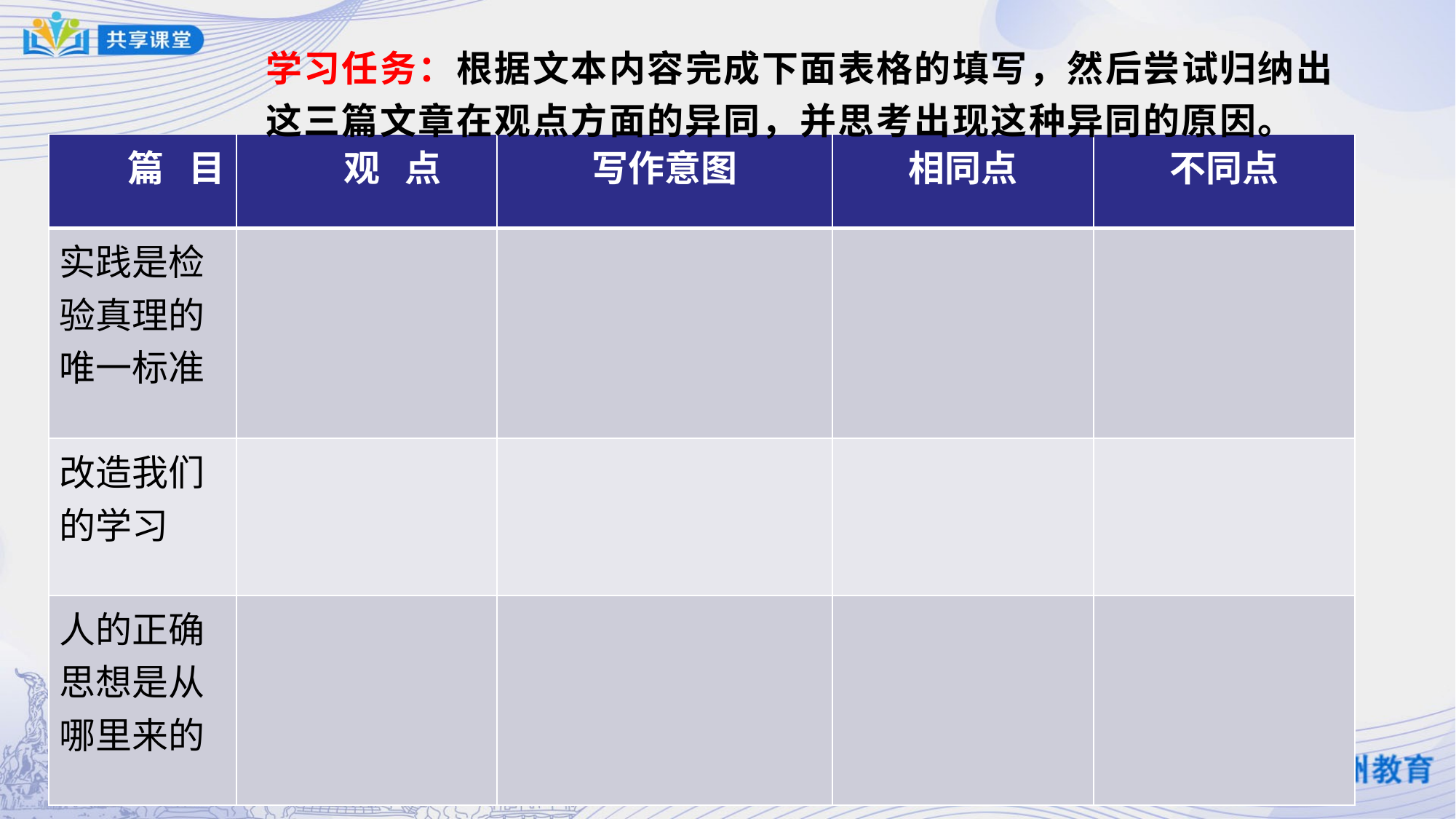

学习任务：根据文本内容完成下面表格的填写，然后尝试归纳出这三篇文章在观点方面的异同，并思考出现这种异同的原因。
| 篇 目 | 观 点 | 写作意图 | 相同点 | 不同点 |
| --- | --- | --- | --- | --- |
| 实践是检验真理的唯一标准 |  |  |  |  |
| 改造我们的学习 |  |  |  |  |
| 人的正确思想是从哪里来的 |  |  |  |  |